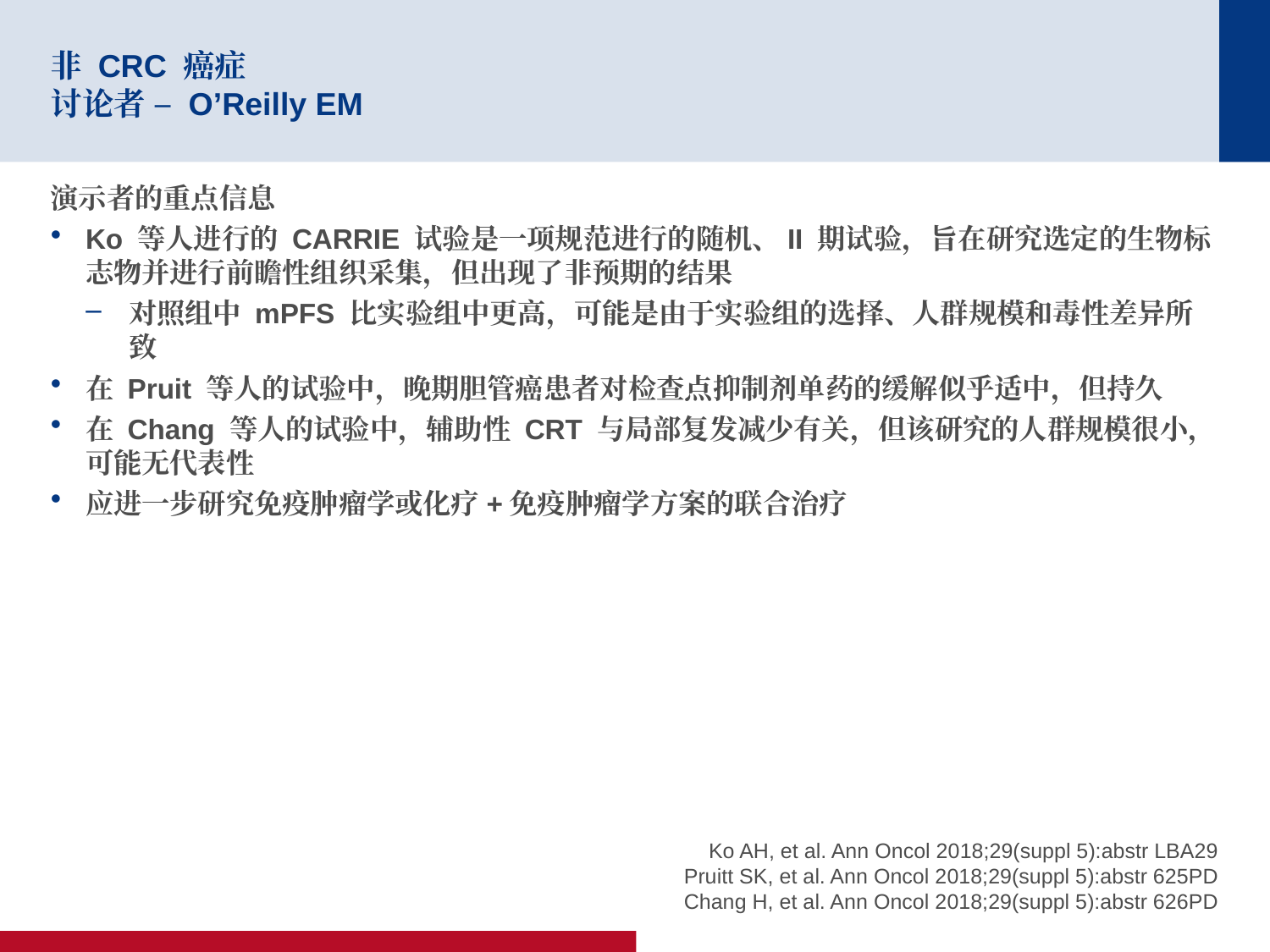

# 非 CRC 癌症 讨论者 – O’Reilly EM
演示者的重点信息
Ko 等人进行的 CARRIE 试验是一项规范进行的随机、II 期试验，旨在研究选定的生物标志物并进行前瞻性组织采集，但出现了非预期的结果
对照组中 mPFS 比实验组中更高，可能是由于实验组的选择、人群规模和毒性差异所致
在 Pruit 等人的试验中，晚期胆管癌患者对检查点抑制剂单药的缓解似乎适中，但持久
在 Chang 等人的试验中，辅助性 CRT 与局部复发减少有关，但该研究的人群规模很小，可能无代表性
应进一步研究免疫肿瘤学或化疗+免疫肿瘤学方案的联合治疗

Ko AH, et al. Ann Oncol 2018;29(suppl 5):abstr LBA29
Pruitt SK, et al. Ann Oncol 2018;29(suppl 5):abstr 625PD
Chang H, et al. Ann Oncol 2018;29(suppl 5):abstr 626PD